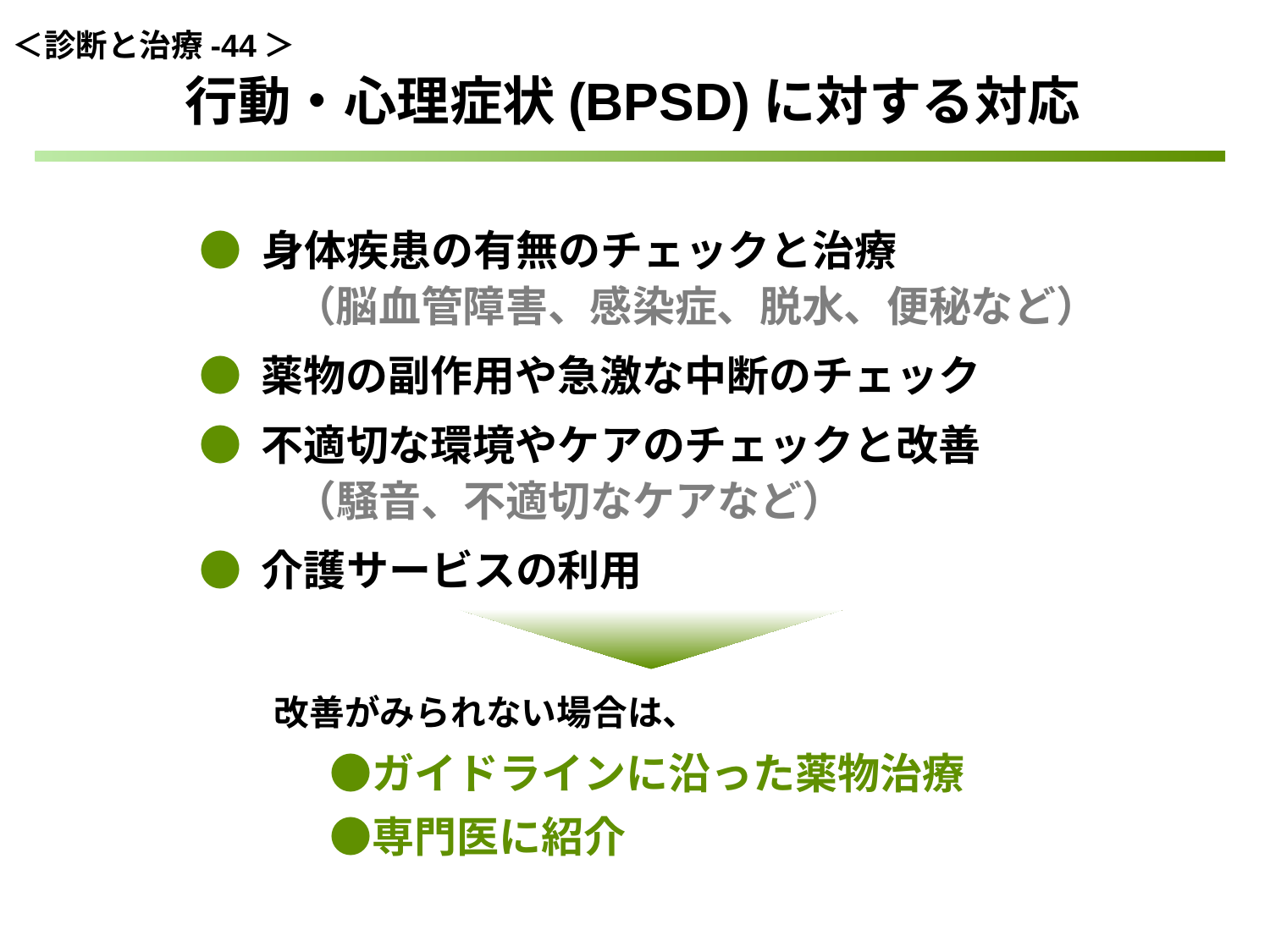

＜診断と治療-44＞
行動・心理症状(BPSD)に対する対応

● 身体疾患の有無のチェックと治療
　　 （脳血管障害、感染症、脱水、便秘など）
● 薬物の副作用や急激な中断のチェック
● 不適切な環境やケアのチェックと改善
　　 （騒音、不適切なケアなど）
● 介護サービスの利用

　　　  改善がみられない場合は、
      　　   ●ガイドラインに沿った薬物治療
       　　  ●専門医に紹介